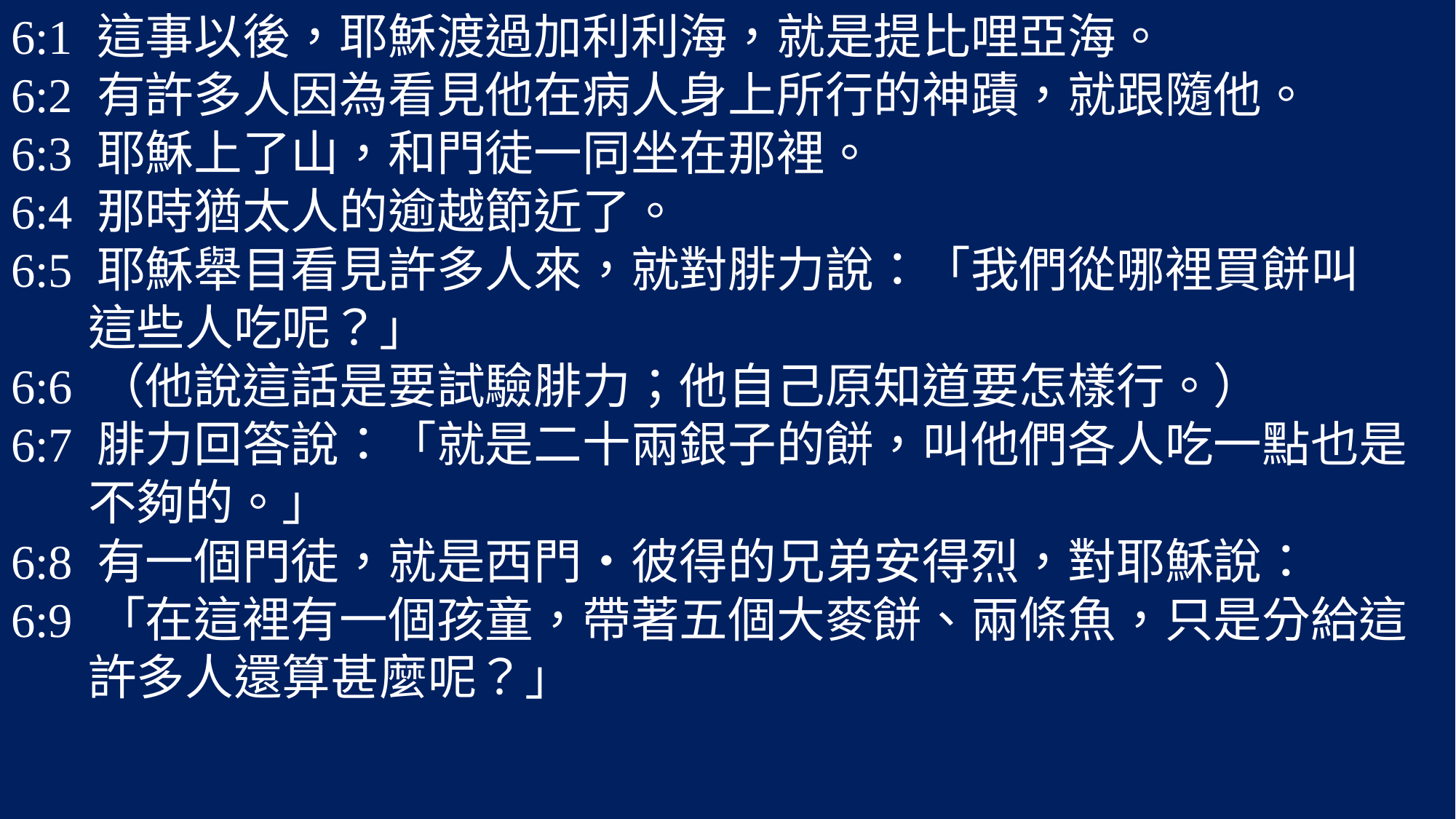

6:1 這事以後，耶穌渡過加利利海，就是提比哩亞海。
6:2 有許多人因為看見他在病人身上所行的神蹟，就跟隨他。
6:3 耶穌上了山，和門徒一同坐在那裡。
6:4 那時猶太人的逾越節近了。
6:5 耶穌舉目看見許多人來，就對腓力說：「我們從哪裡買餅叫
      這些人吃呢？」
6:6 （他說這話是要試驗腓力；他自己原知道要怎樣行。）
6:7 腓力回答說：「就是二十兩銀子的餅，叫他們各人吃一點也是
      不夠的。」
6:8 有一個門徒，就是西門•彼得的兄弟安得烈，對耶穌說：
6:9 「在這裡有一個孩童，帶著五個大麥餅、兩條魚，只是分給這
      許多人還算甚麼呢？」